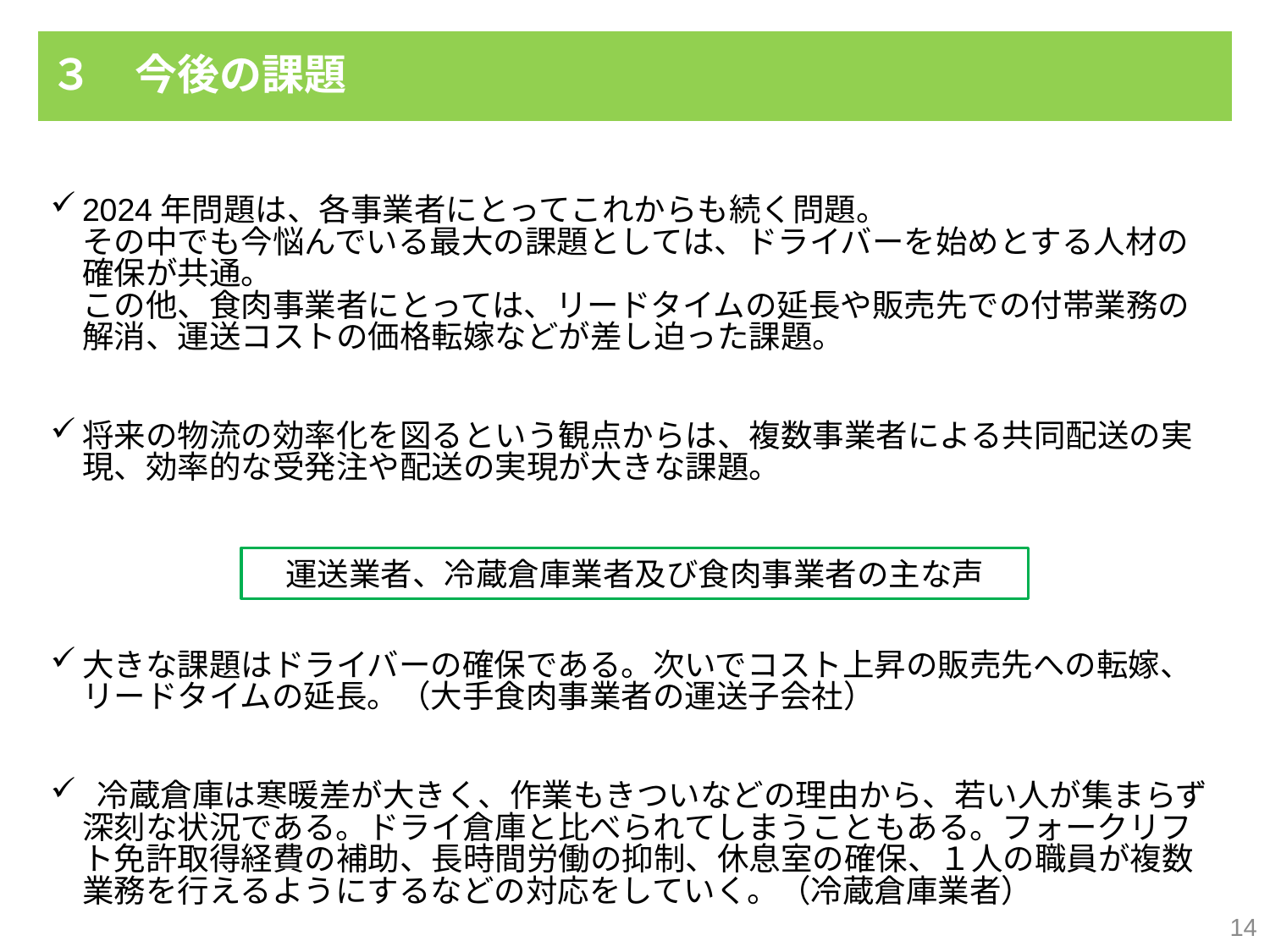

３　今後の課題
2024年問題は、各事業者にとってこれからも続く問題。　　　　　　　　　　その中でも今悩んでいる最大の課題としては、ドライバーを始めとする人材の確保が共通。　　　　　　　　　　　　　　　　　　　　　　　　　　　　　この他、食肉事業者にとっては、リードタイムの延長や販売先での付帯業務の解消、運送コストの価格転嫁などが差し迫った課題。

将来の物流の効率化を図るという観点からは、複数事業者による共同配送の実現、効率的な受発注や配送の実現が大きな課題。

大きな課題はドライバーの確保である。次いでコスト上昇の販売先への転嫁、リードタイムの延長。（大手食肉事業者の運送子会社）

 冷蔵倉庫は寒暖差が大きく、作業もきついなどの理由から、若い人が集まらず深刻な状況である。ドライ倉庫と比べられてしまうこともある。フォークリフト免許取得経費の補助、長時間労働の抑制、休息室の確保、１人の職員が複数業務を行えるようにするなどの対応をしていく。（冷蔵倉庫業者）

　運送業者、冷蔵倉庫業者及び食肉事業者の主な声
14